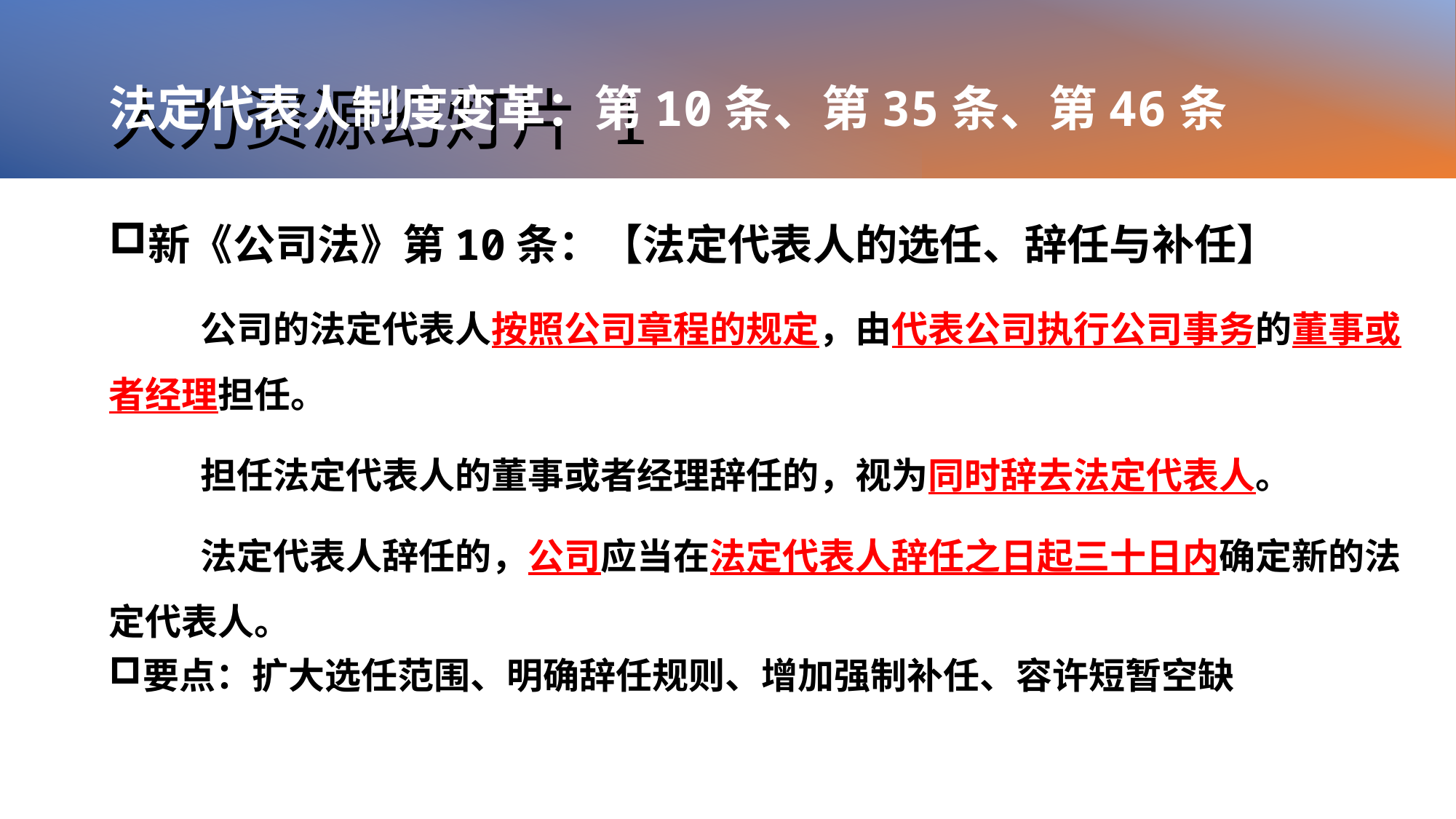

# 人力资源幻灯片 1
法定代表人制度变革：第10条、第35条、第46条
新《公司法》第10条：【法定代表人的选任、辞任与补任】
公司的法定代表人按照公司章程的规定，由代表公司执行公司事务的董事或者经理担任。
担任法定代表人的董事或者经理辞任的，视为同时辞去法定代表人。
法定代表人辞任的，公司应当在法定代表人辞任之日起三十日内确定新的法定代表人。
要点：扩大选任范围、明确辞任规则、增加强制补任、容许短暂空缺